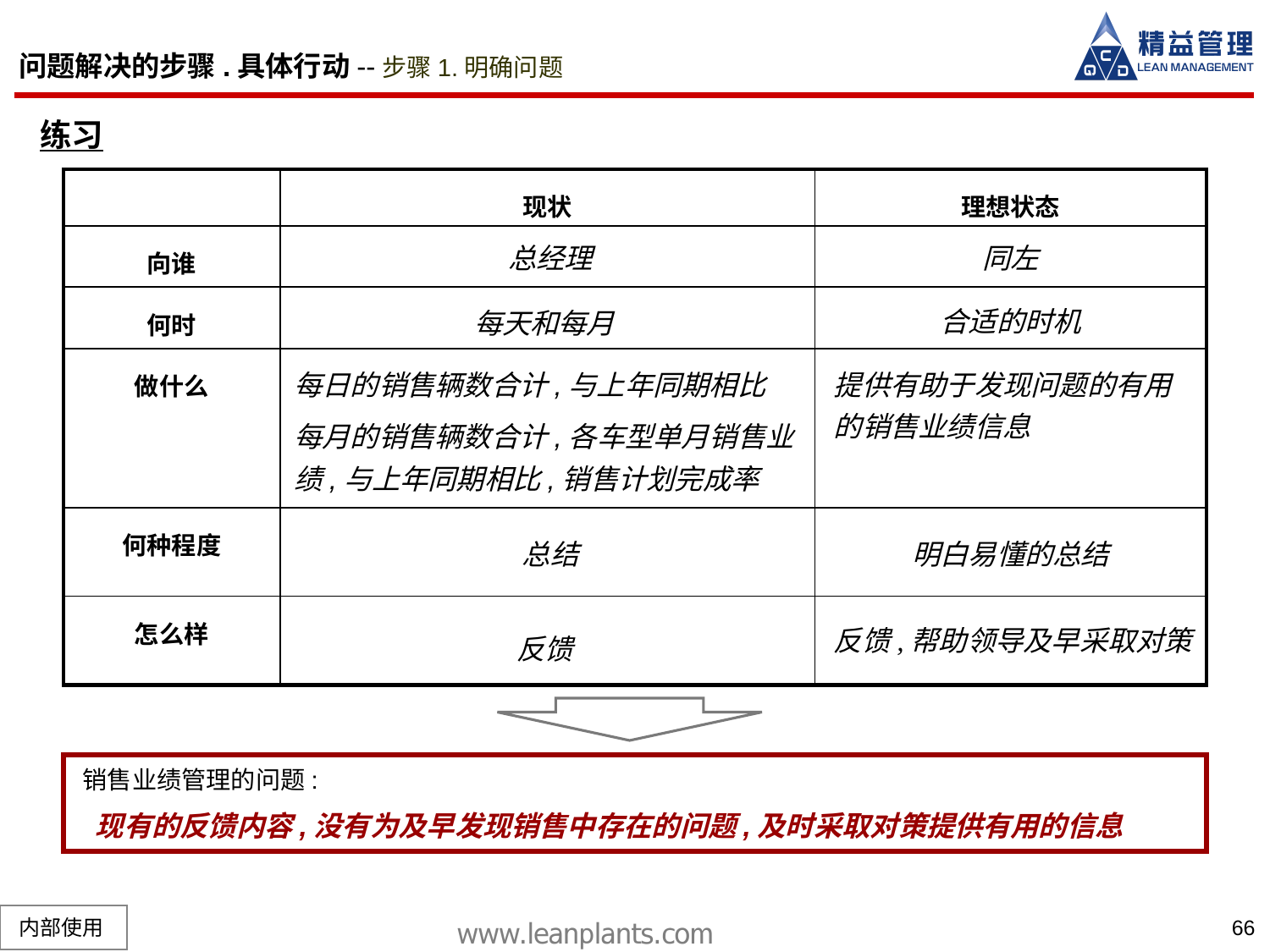

问题解决的步骤.具体行动--步骤1.明确问题
练习
|  | 现状 | 理想状态 |
| --- | --- | --- |
| 向谁 |  |  |
| 何时 |  |  |
| 做什么 |  |  |
| 何种程度 |  |  |
| 怎么样 |  |  |
总经理
同左

合适的时机
每天和每月
每日的销售辆数合计,与上年同期相比
每月的销售辆数合计,各车型单月销售业绩,与上年同期相比,销售计划完成率
提供有助于发现问题的有用的销售业绩信息

总结
明白易懂的总结
反馈
反馈,帮助领导及早采取对策

销售业绩管理的问题:
 现有的反馈内容,没有为及早发现销售中存在的问题,及时采取对策提供有用的信息
内部使用